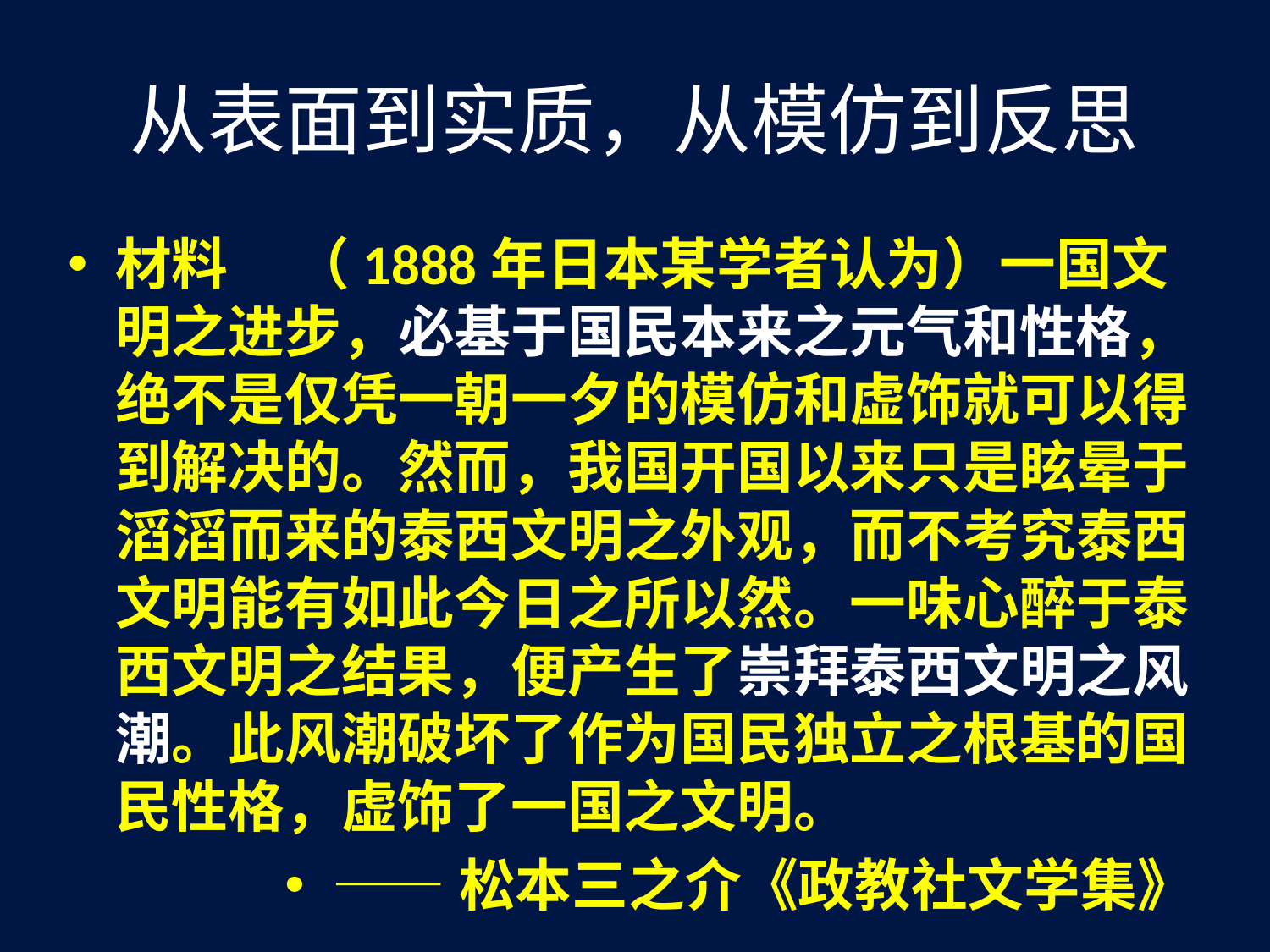

# 从表面到实质，从模仿到反思
材料     （1888年日本某学者认为）一国文明之进步，必基于国民本来之元气和性格，绝不是仅凭一朝一夕的模仿和虚饰就可以得到解决的。然而，我国开国以来只是眩晕于滔滔而来的泰西文明之外观，而不考究泰西文明能有如此今日之所以然。一味心醉于泰西文明之结果，便产生了崇拜泰西文明之风潮。此风潮破坏了作为国民独立之根基的国民性格，虚饰了一国之文明。
——松本三之介《政教社文学集》